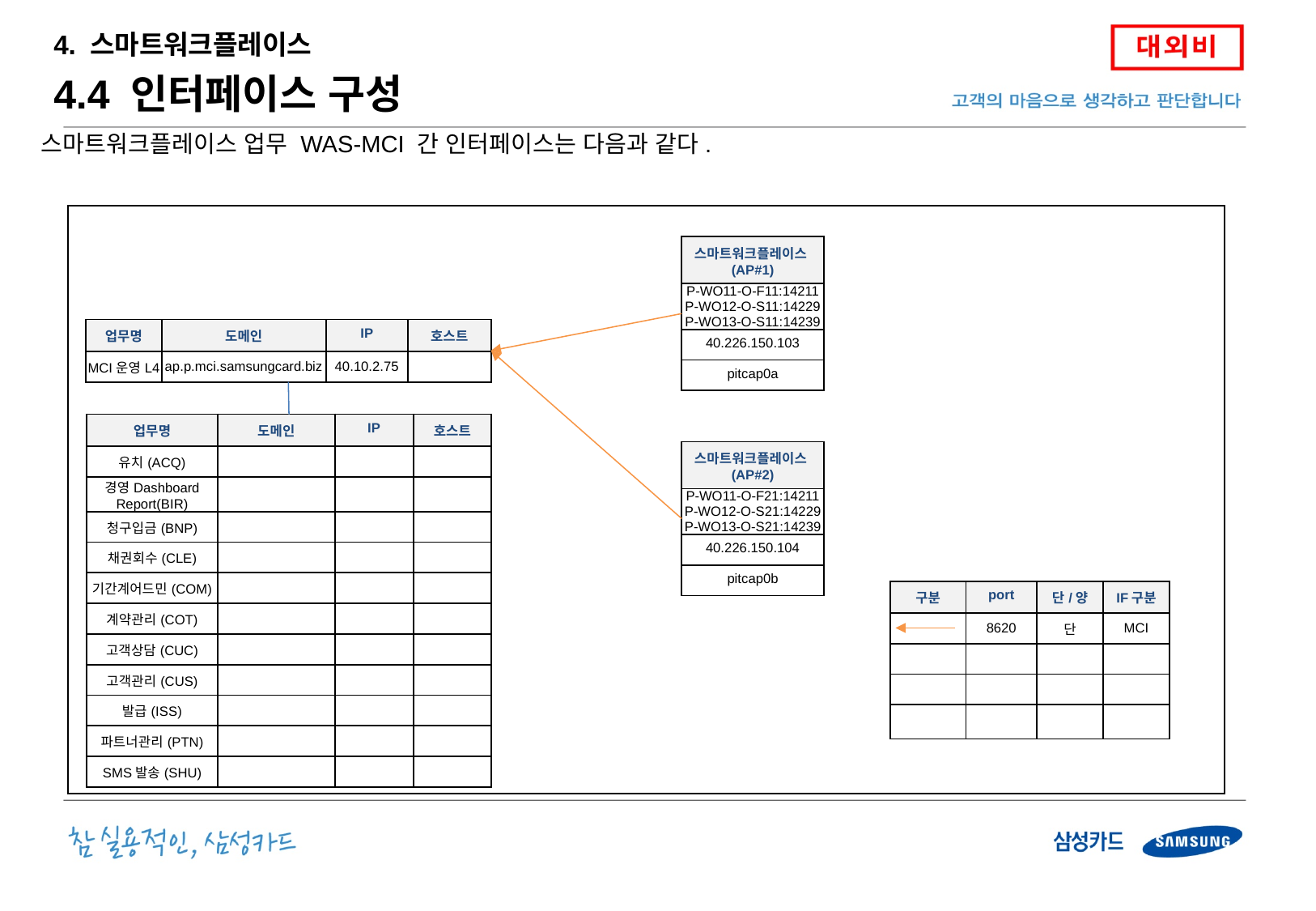

4. 스마트워크플레이스
4.4 인터페이스 구성
스마트워크플레이스 업무 WAS-MCI 간 인터페이스는 다음과 같다.

| 스마트워크플레이스(AP#1) |
| --- |
| P-WO11-O-F11:14211 P-WO12-O-S11:14229 P-WO13-O-S11:14239 |
| 40.226.150.103 |
| pitcap0a |
| 업무명 | 도메인 | IP | 호스트 |
| --- | --- | --- | --- |
| MCI운영L4 | ap.p.mci.samsungcard.biz | 40.10.2.75 |  |
| 업무명 | 도메인 | IP | 호스트 |
| --- | --- | --- | --- |
| 유치(ACQ) |  |  |  |
| 경영Dashboard Report(BIR) |  |  |  |
| 청구입금(BNP) |  |  |  |
| 채권회수(CLE) |  |  |  |
| 기간계어드민(COM) |  |  |  |
| 계약관리(COT) |  |  |  |
| 고객상담(CUC) |  |  |  |
| 고객관리(CUS) |  |  |  |
| 발급(ISS) |  |  |  |
| 파트너관리(PTN) |  |  |  |
| SMS발송(SHU) |  |  |  |
| 스마트워크플레이스(AP#2) |
| --- |
| P-WO11-O-F21:14211 P-WO12-O-S21:14229 P-WO13-O-S21:14239 |
| 40.226.150.104 |
| pitcap0b |
| 구분 | port | 단/양 | IF구분 |
| --- | --- | --- | --- |
|  | 8620 | 단 | MCI |
|  |  |  |  |
|  |  |  |  |
|  |  |  |  |